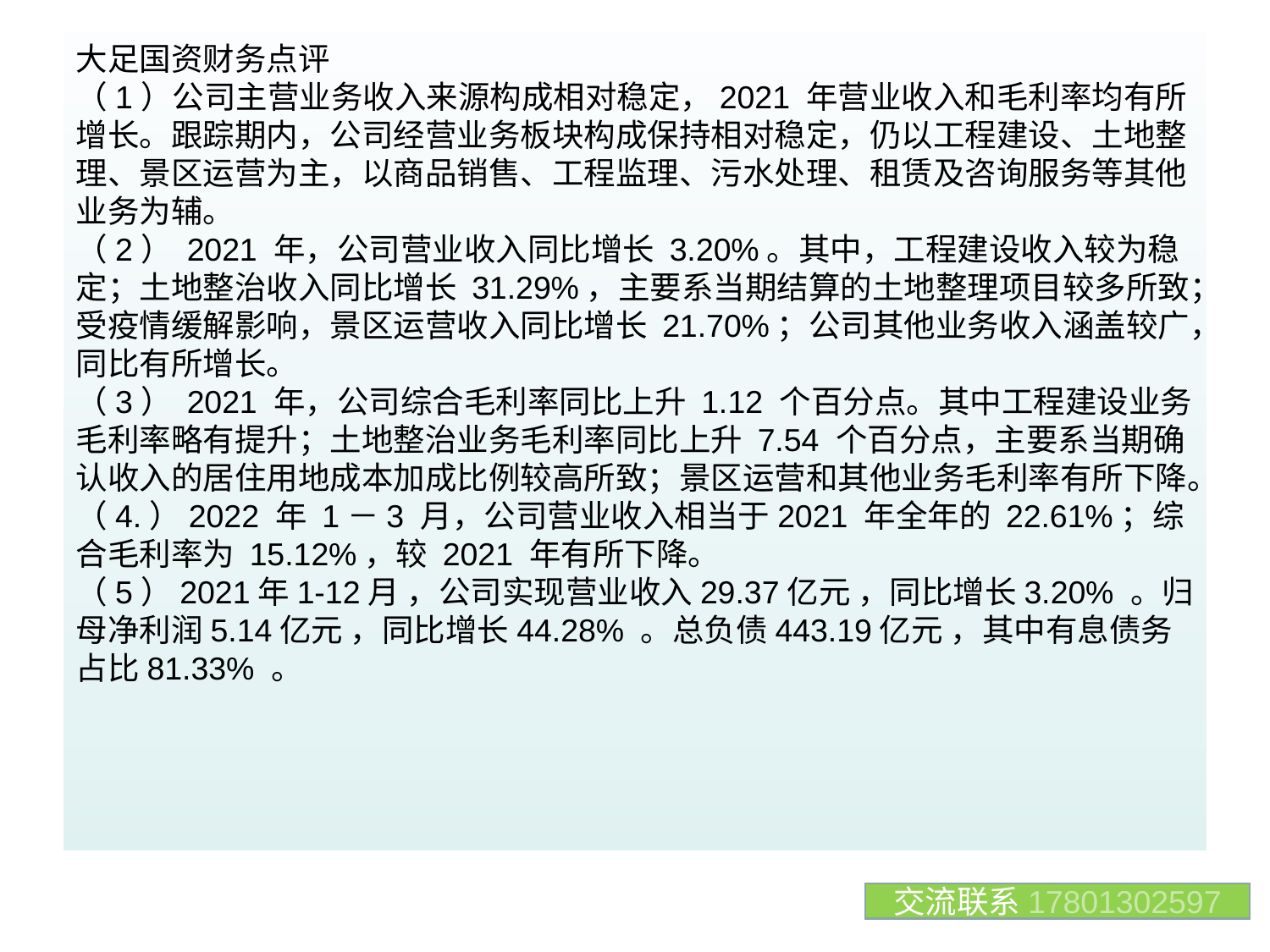

大足国资财务点评
（1）公司主营业务收入来源构成相对稳定，2021 年营业收入和毛利率均有所增长。跟踪期内，公司经营业务板块构成保持相对稳定，仍以工程建设、土地整理、景区运营为主，以商品销售、工程监理、污水处理、租赁及咨询服务等其他业务为辅。
（2） 2021 年，公司营业收入同比增长 3.20%。其中，工程建设收入较为稳定；土地整治收入同比增长 31.29%，主要系当期结算的土地整理项目较多所致；受疫情缓解影响，景区运营收入同比增长 21.70%；公司其他业务收入涵盖较广，同比有所增长。
（3） 2021 年，公司综合毛利率同比上升 1.12 个百分点。其中工程建设业务毛利率略有提升；土地整治业务毛利率同比上升 7.54 个百分点，主要系当期确认收入的居住用地成本加成比例较高所致；景区运营和其他业务毛利率有所下降。
（4.）2022 年 1－3 月，公司营业收入相当于2021 年全年的 22.61%；综合毛利率为 15.12%，较 2021 年有所下降。
（5）2021年1-12月 ，公司实现营业收入29.37亿元 ，同比增长3.20% 。归母净利润5.14亿元 ，同比增长44.28% 。总负债443.19亿元 ，其中有息债务占比81.33% 。